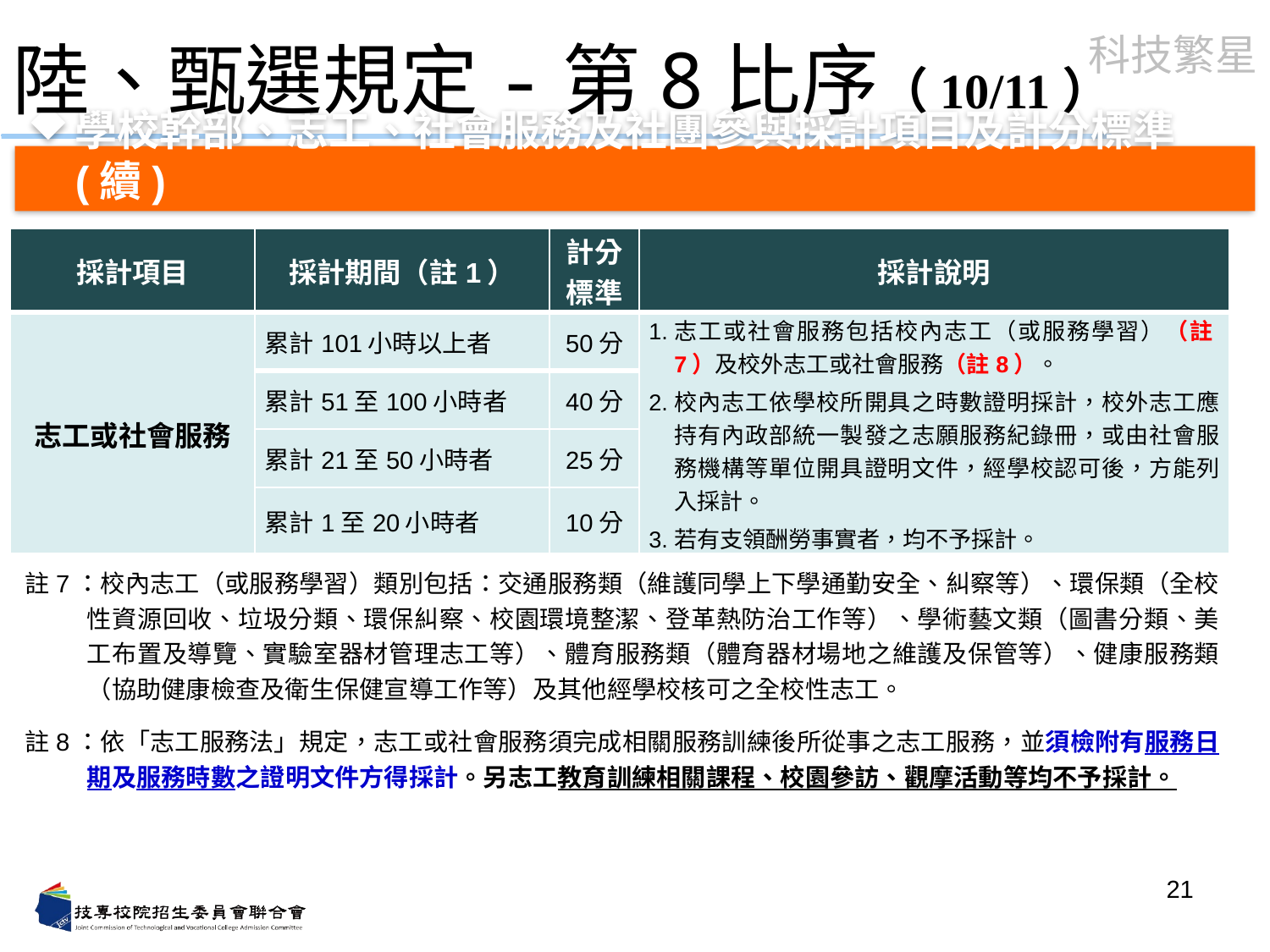

陸、甄選規定-第8比序（10/11）
學校幹部、志工、社會服務及社團參與採計項目及計分標準(續)
| 採計項目 | 採計期間（註1） | 計分標準 | 採計說明 |
| --- | --- | --- | --- |
| 志工或社會服務 | 累計101小時以上者 | 50分 | 志工或社會服務包括校內志工（或服務學習）（註7）及校外志工或社會服務（註8）。 校內志工依學校所開具之時數證明採計，校外志工應持有內政部統一製發之志願服務紀錄冊，或由社會服務機構等單位開具證明文件，經學校認可後，方能列入採計。 若有支領酬勞事實者，均不予採計。 |
|  | 累計51至100小時者 | 40分 |  |
|  | 累計21至50小時者 | 25分 |  |
|  | 累計1至20小時者 | 10分 |  |
註7：校內志工（或服務學習）類別包括：交通服務類（維護同學上下學通勤安全、糾察等）、環保類（全校性資源回收、垃圾分類、環保糾察、校園環境整潔、登革熱防治工作等）、學術藝文類（圖書分類、美工布置及導覽、實驗室器材管理志工等）、體育服務類（體育器材場地之維護及保管等）、健康服務類（協助健康檢查及衛生保健宣導工作等）及其他經學校核可之全校性志工。
註8：依「志工服務法」規定，志工或社會服務須完成相關服務訓練後所從事之志工服務，並須檢附有服務日期及服務時數之證明文件方得採計。另志工教育訓練相關課程、校園參訪、觀摩活動等均不予採計。
21